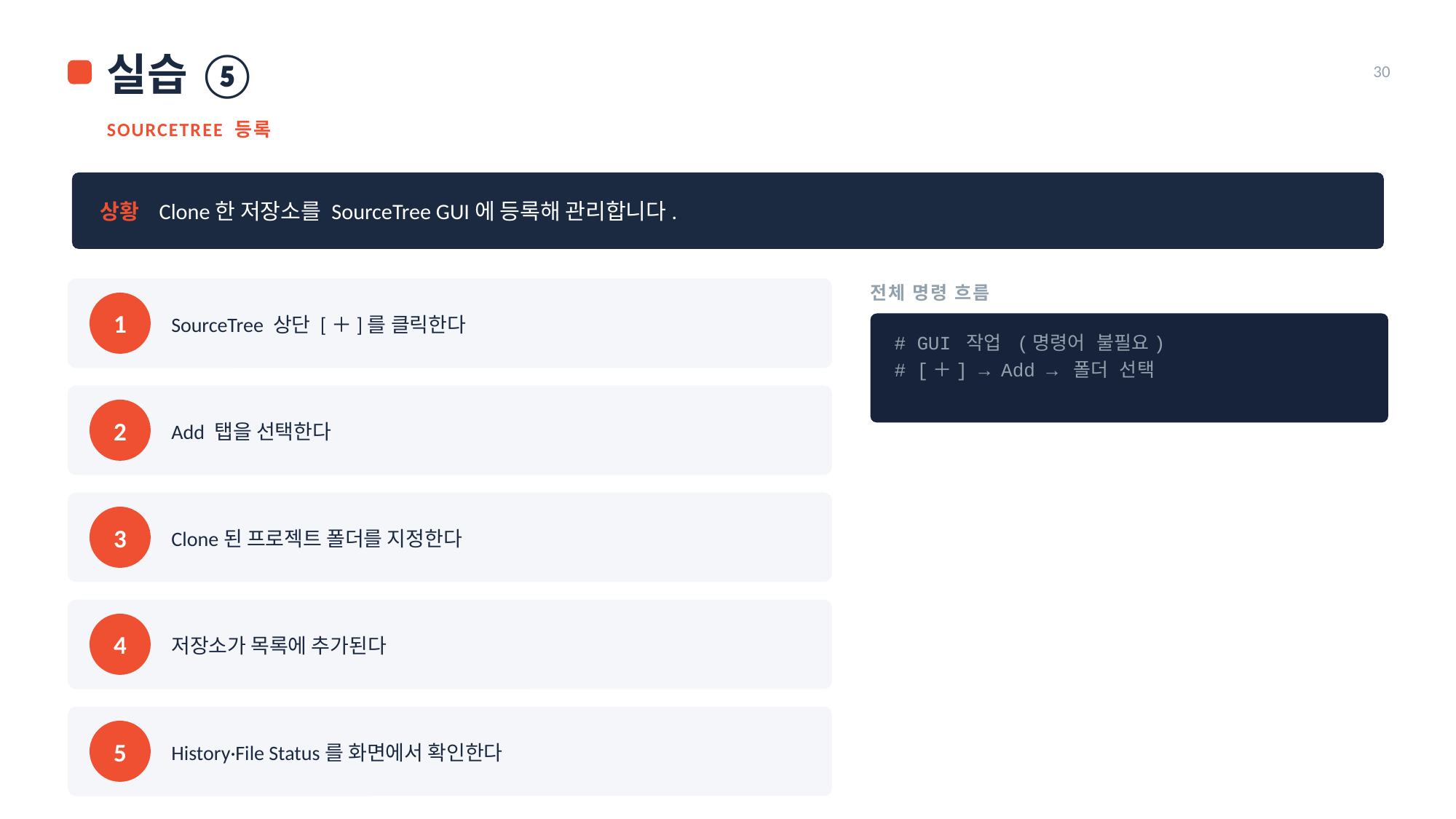

실습 ⑤
30

SOURCETREE 등록

상황   Clone한 저장소를 SourceTree GUI에 등록해 관리합니다.
전체 명령 흐름

SourceTree 상단 [＋]를 클릭한다

1

# GUI 작업 (명령어 불필요)
# [＋] → Add → 폴더 선택

Add 탭을 선택한다

2

Clone된 프로젝트 폴더를 지정한다

3

저장소가 목록에 추가된다

4

History·File Status를 화면에서 확인한다

5